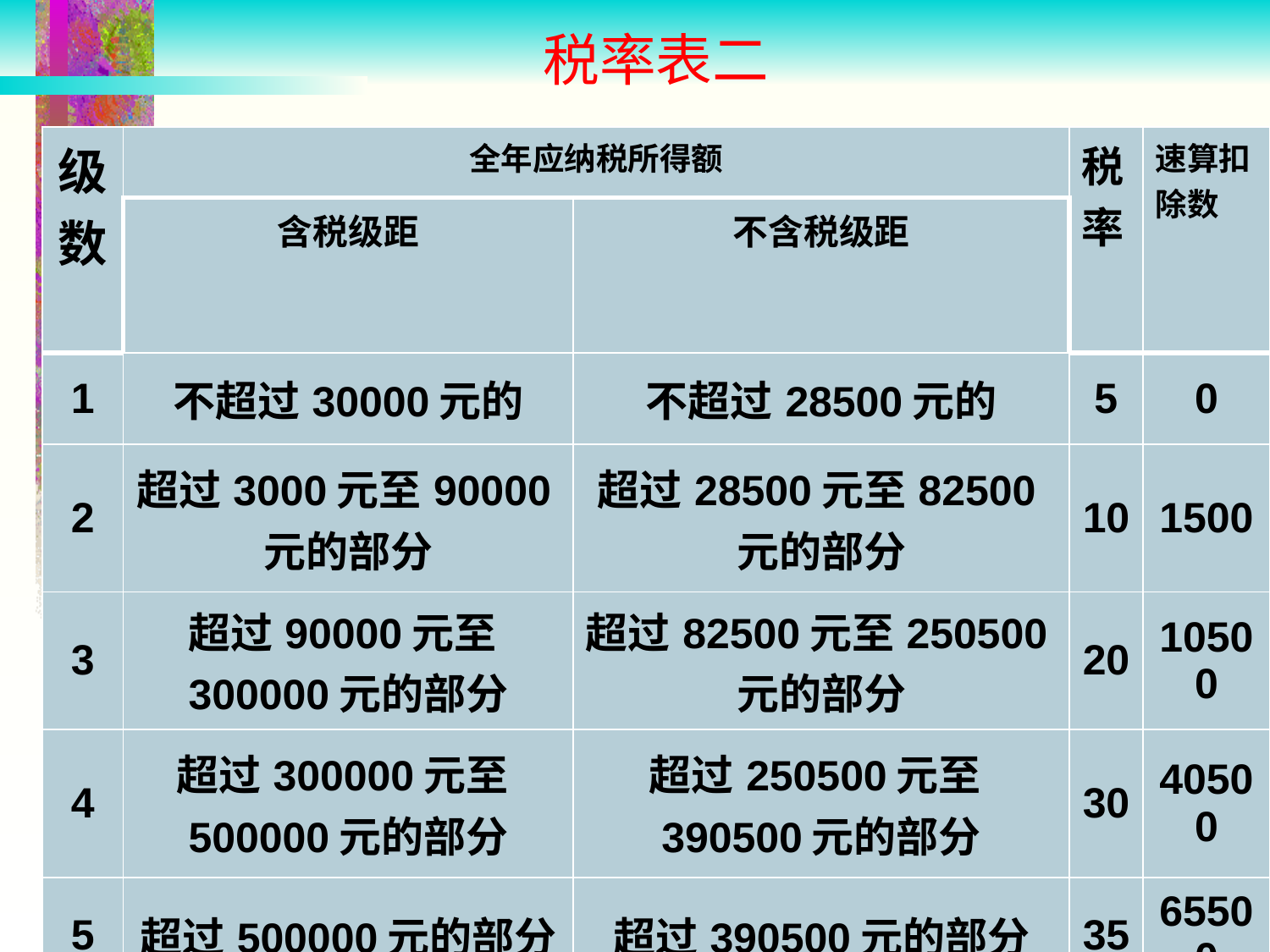

# 税率表二
| 级 数 | 全年应纳税所得额 |  | 税 率 | 速算扣除数 |
| --- | --- | --- | --- | --- |
|  | 含税级距 | 不含税级距 |  |  |
| 1 | 不超过30000元的 | 不超过28500元的 | 5 | 0 |
| 2 | 超过3000元至90000元的部分 | 超过28500元至82500元的部分 | 10 | 1500 |
| 3 | 超过90000元至300000元的部分 | 超过82500元至250500元的部分 | 20 | 10500 |
| 4 | 超过300000元至500000元的部分 | 超过250500元至390500元的部分 | 30 | 40500 |
| 5 | 超过500000元的部分 | 超过390500元的部分 | 35 | 65500 |